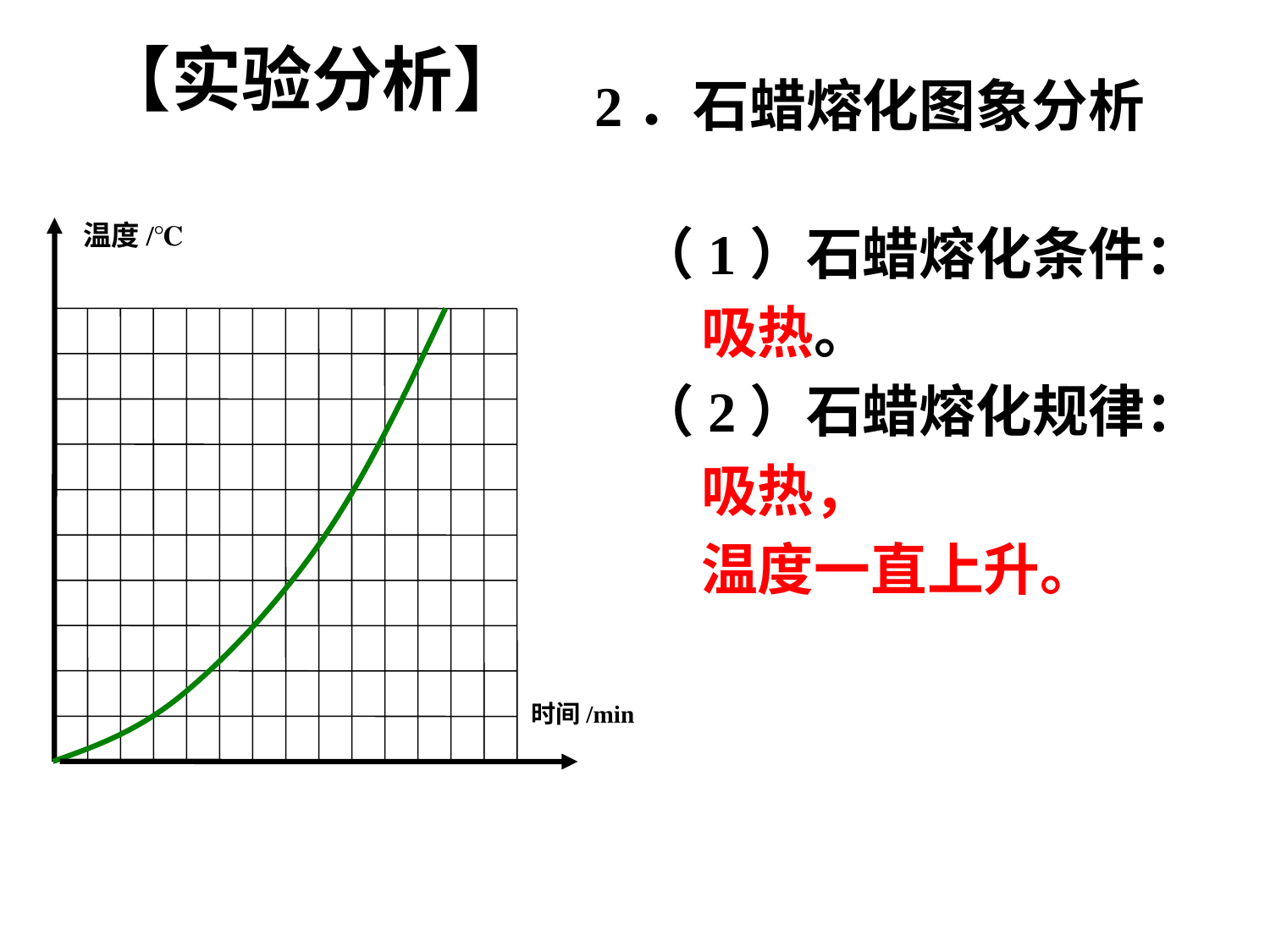

# 【实验分析】
2．石蜡熔化图象分析

温度/℃

时间/min
（1）石蜡熔化条件：
吸热。
（2）石蜡熔化规律：
吸热，
温度一直上升。